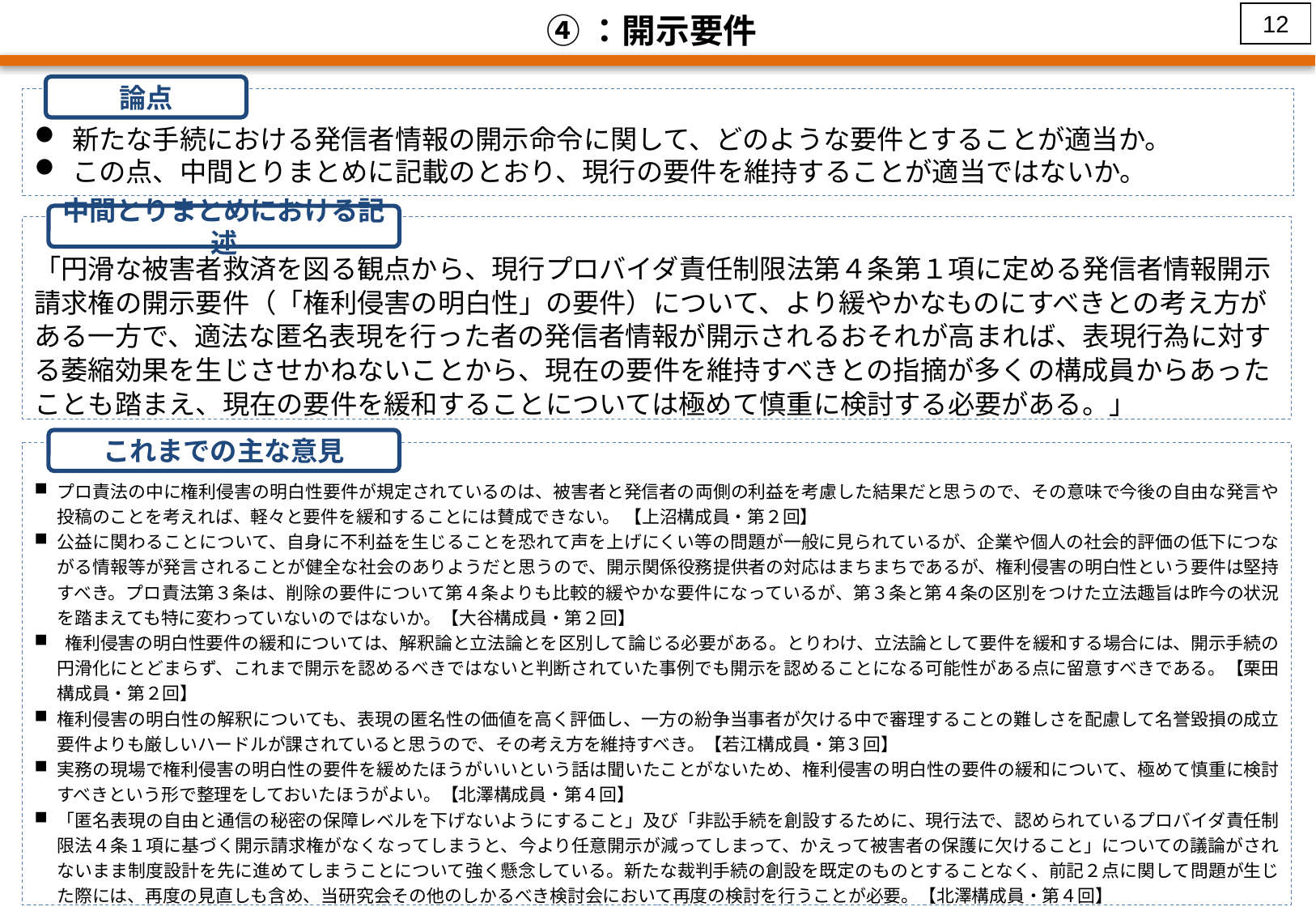

12
④：開示要件

論点
新たな手続における発信者情報の開示命令に関して、どのような要件とすることが適当か。
この点、中間とりまとめに記載のとおり、現行の要件を維持することが適当ではないか。
中間とりまとめにおける記述
「円滑な被害者救済を図る観点から、現行プロバイダ責任制限法第４条第１項に定める発信者情報開示請求権の開示要件（「権利侵害の明白性」の要件）について、より緩やかなものにすべきとの考え方がある一方で、適法な匿名表現を行った者の発信者情報が開示されるおそれが高まれば、表現行為に対する萎縮効果を生じさせかねないことから、現在の要件を維持すべきとの指摘が多くの構成員からあったことも踏まえ、現在の要件を緩和することについては極めて慎重に検討する必要がある。」
これまでの主な意見
プロ責法の中に権利侵害の明白性要件が規定されているのは、被害者と発信者の両側の利益を考慮した結果だと思うので、その意味で今後の自由な発言や投稿のことを考えれば、軽々と要件を緩和することには賛成できない。 【上沼構成員・第２回】
公益に関わることについて、自身に不利益を生じることを恐れて声を上げにくい等の問題が⼀般に見られているが、企業や個人の社会的評価の低下につながる情報等が発言されることが健全な社会のありようだと思うので、開示関係役務提供者の対応はまちまちであるが、権利侵害の明白性という要件は堅持すべき。プロ責法第３条は、削除の要件について第４条よりも比較的緩やかな要件になっているが、第３条と第４条の区別をつけた立法趣旨は昨今の状況を踏まえても特に変わっていないのではないか。【大谷構成員・第２回】
 権利侵害の明白性要件の緩和については、解釈論と立法論とを区別して論じる必要がある。とりわけ、立法論として要件を緩和する場合には、開示手続の円滑化にとどまらず、これまで開示を認めるべきではないと判断されていた事例でも開示を認めることになる可能性がある点に留意すべきである。【栗田構成員・第２回】
権利侵害の明白性の解釈についても、表現の匿名性の価値を高く評価し、一方の紛争当事者が欠ける中で審理することの難しさを配慮して名誉毀損の成立要件よりも厳しいハードルが課されていると思うので、その考え方を維持すべき。【若江構成員・第３回】
実務の現場で権利侵害の明白性の要件を緩めたほうがいいという話は聞いたことがないため、権利侵害の明白性の要件の緩和について、極めて慎重に検討すべきという形で整理をしておいたほうがよい。【北澤構成員・第４回】
「匿名表現の自由と通信の秘密の保障レベルを下げないようにすること」及び「非訟手続を創設するために、現行法で、認められているプロバイダ責任制限法４条１項に基づく開示請求権がなくなってしまうと、今より任意開示が減ってしまって、かえって被害者の保護に欠けること」についての議論がされないまま制度設計を先に進めてしまうことについて強く懸念している。新たな裁判手続の創設を既定のものとすることなく、前記２点に関して問題が生じた際には、再度の見直しも含め、当研究会その他のしかるべき検討会において再度の検討を行うことが必要。【北澤構成員・第４回】
要件の緩和によって、不法行為とならない匿名表現を行った者の発信者情報が開示されることはあってはならない。【エンターテイメント表現の自由の会　意見募集】